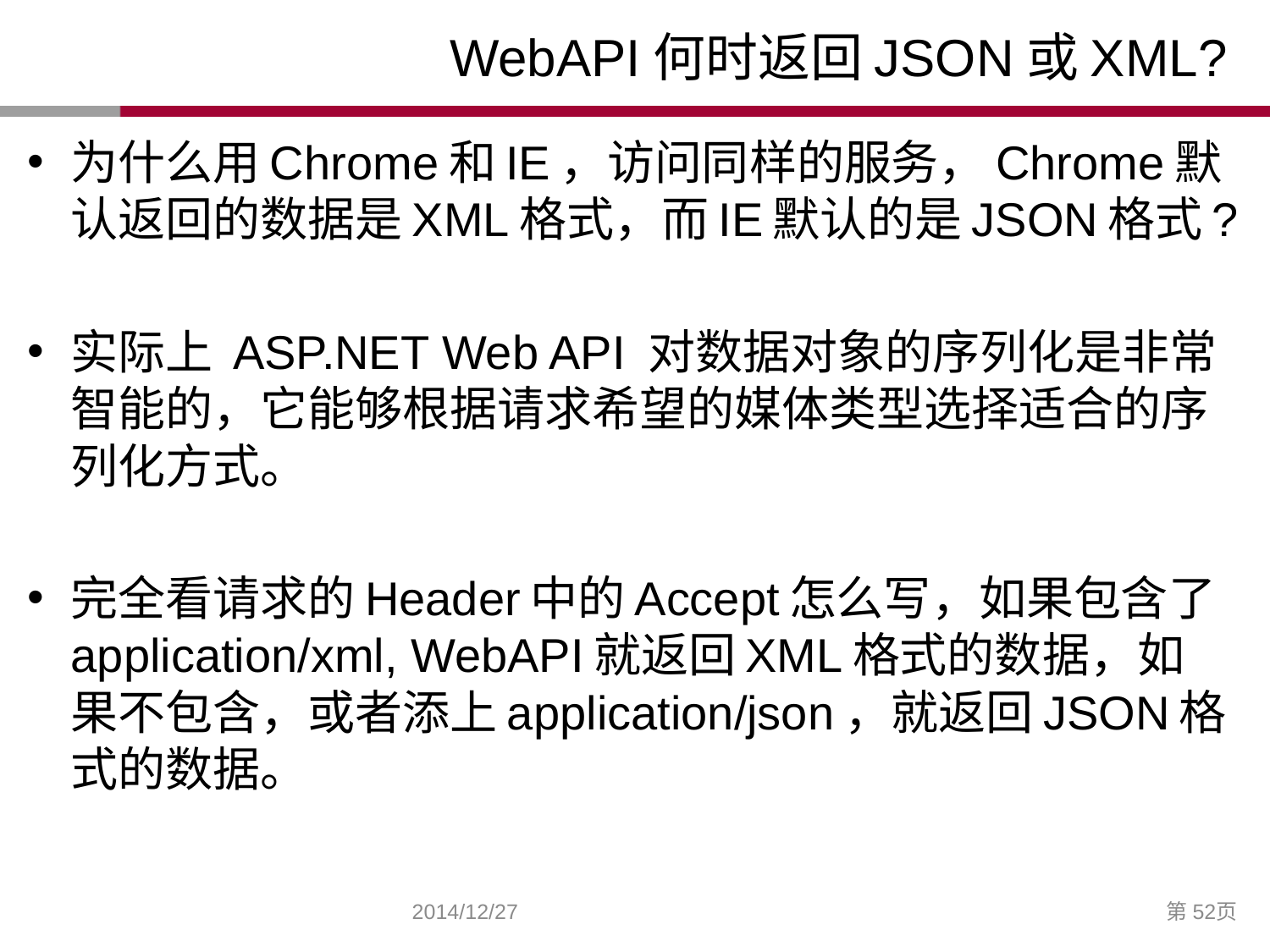

# WebAPI何时返回JSON或XML?
为什么用Chrome和IE，访问同样的服务，Chrome默认返回的数据是XML格式，而IE默认的是JSON格式?

实际上 ASP.NET Web API 对数据对象的序列化是非常智能的，它能够根据请求希望的媒体类型选择适合的序列化方式。

完全看请求的Header中的Accept怎么写，如果包含了application/xml, WebAPI就返回XML格式的数据，如果不包含，或者添上application/json，就返回JSON格式的数据。

2014/12/27
第52页